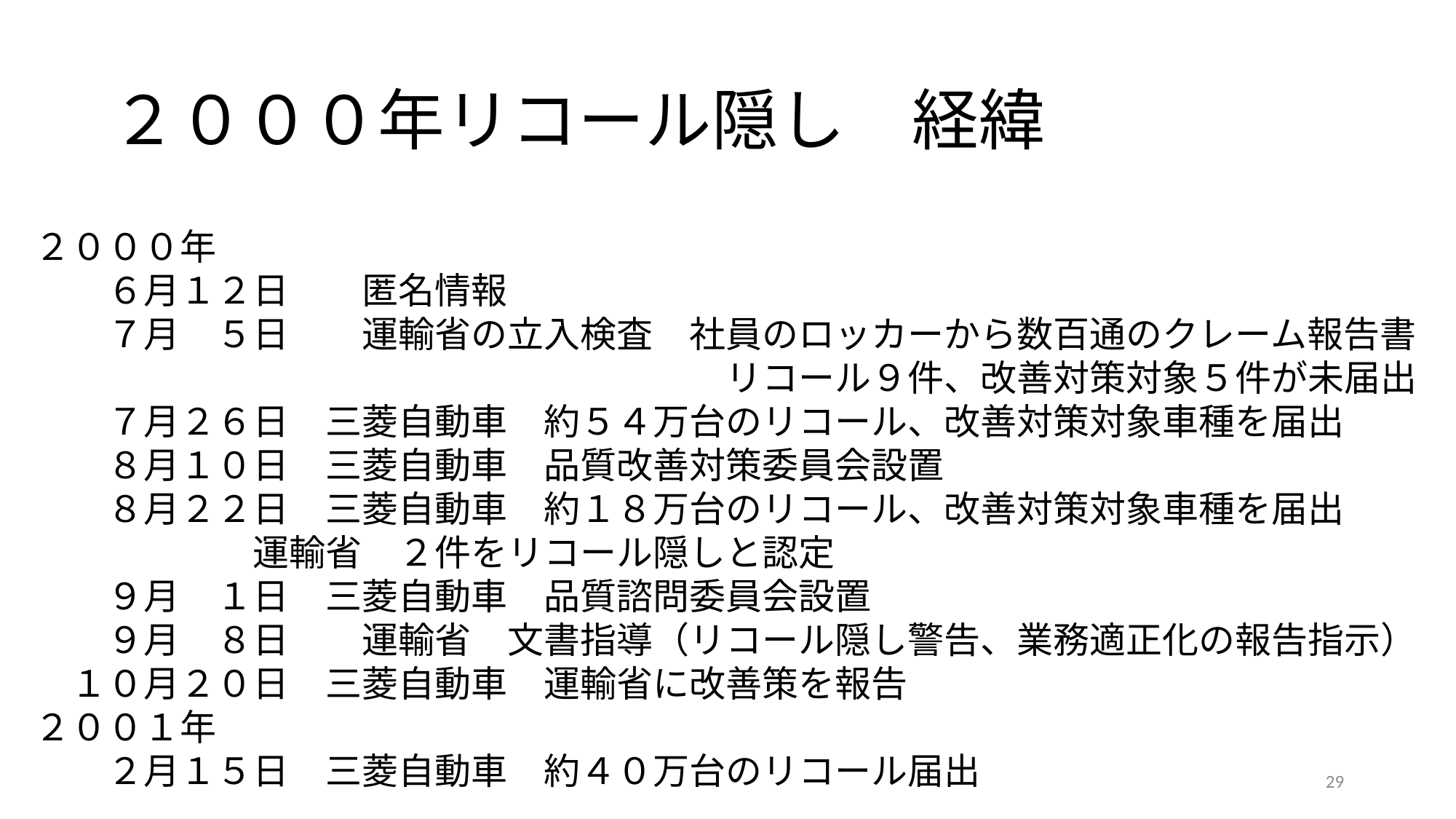

# ２０００年リコール隠し　経緯
２０００年
　　６月１２日	匿名情報
　　７月　５日	運輸省の立入検査　社員のロッカーから数百通のクレーム報告書
		　　　　　　　　　　　　　リコール９件、改善対策対象５件が未届出
　　７月２６日　三菱自動車　約５４万台のリコール、改善対策対象車種を届出
　　８月１０日　三菱自動車　品質改善対策委員会設置
　　８月２２日　三菱自動車　約１８万台のリコール、改善対策対象車種を届出
		運輸省　２件をリコール隠しと認定
　　９月　１日　三菱自動車　品質諮問委員会設置
　　９月　８日	運輸省　文書指導（リコール隠し警告、業務適正化の報告指示）
　１０月２０日　三菱自動車　運輸省に改善策を報告
２００１年
　　２月１５日　三菱自動車　約４０万台のリコール届出
29